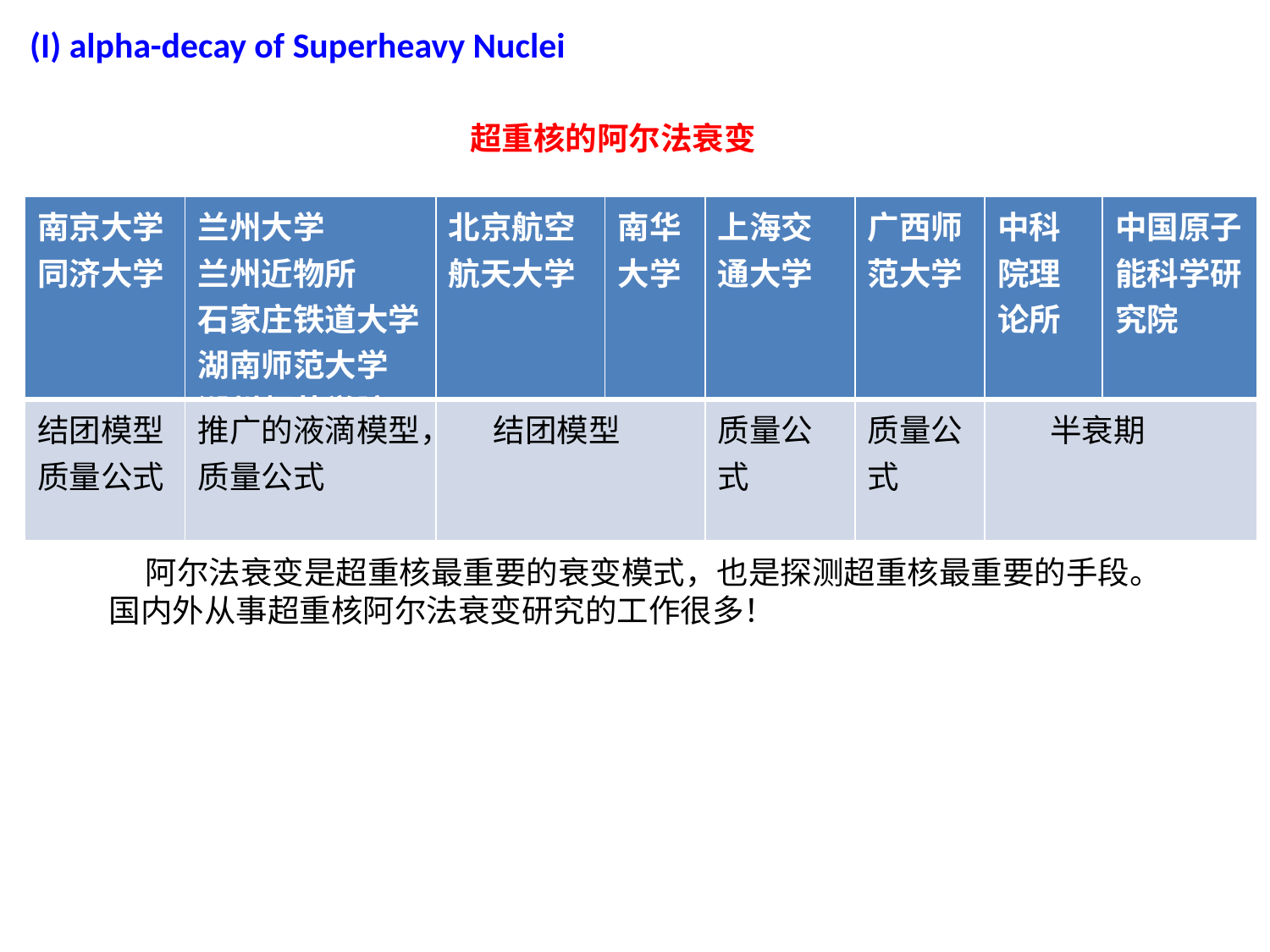

(I) alpha-decay of Superheavy Nuclei
超重核的阿尔法衰变
| 南京大学 同济大学 | 兰州大学 兰州近物所 石家庄铁道大学 湖南师范大学 湖州师范学院 | 北京航空航天大学 | 南华大学 | 上海交通大学 | 广西师范大学 | 中科院理论所 | 中国原子能科学研究院 |
| --- | --- | --- | --- | --- | --- | --- | --- |
| 结团模型 质量公式 | 推广的液滴模型，质量公式 | 结团模型 |  | 质量公式 | 质量公式 | 半衰期 |  |
    阿尔法衰变是超重核最重要的衰变模式，也是探测超重核最重要的手段。
国内外从事超重核阿尔法衰变研究的工作很多！